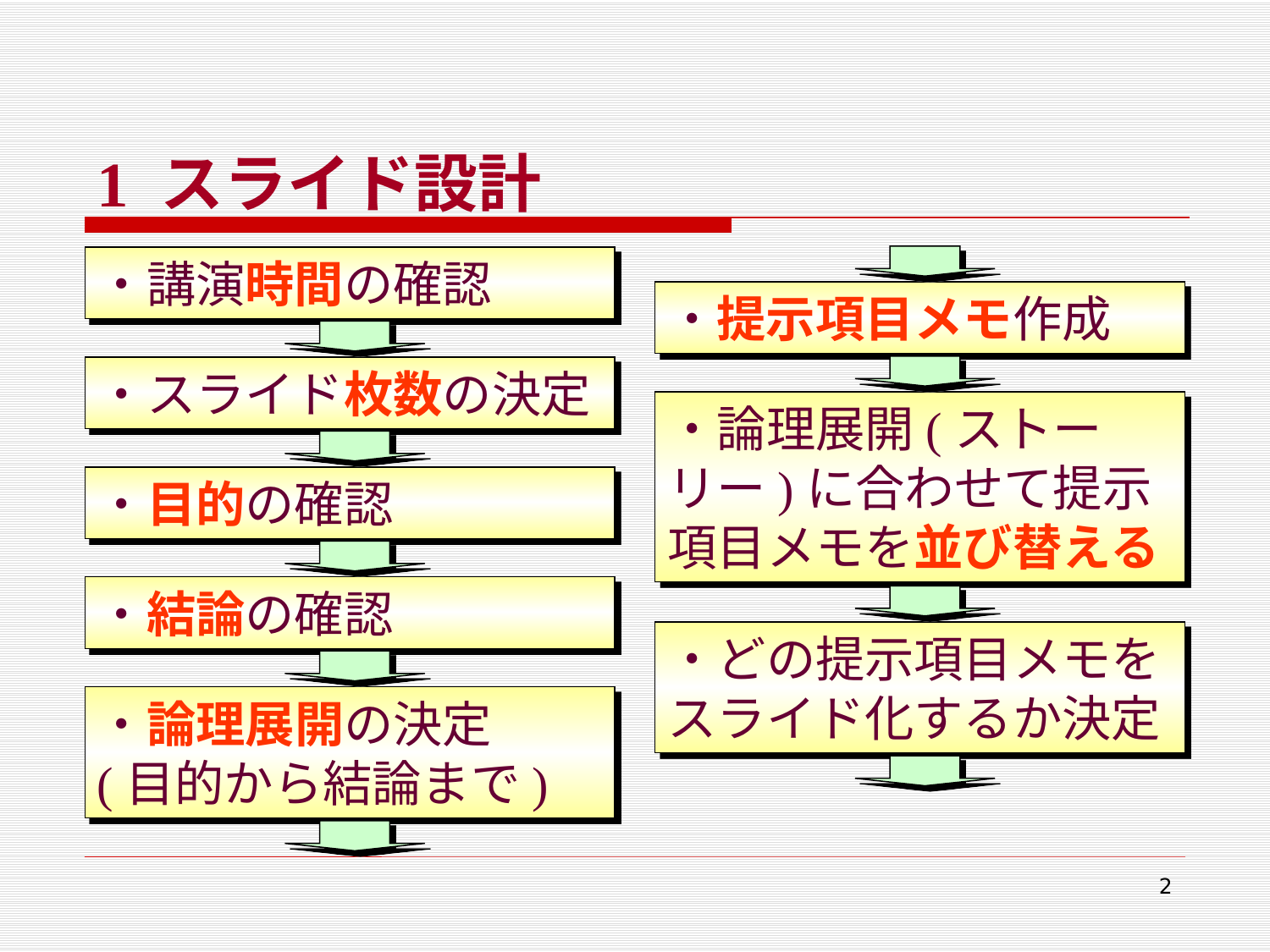

1 スライド設計
・講演時間の確認

・提示項目メモ作成

・スライド枚数の決定

・論理展開(ストーリー)に合わせて提示項目メモを並び替える

・目的の確認

・結論の確認

・どの提示項目メモをスライド化するか決定

・論理展開の決定
(目的から結論まで)

2